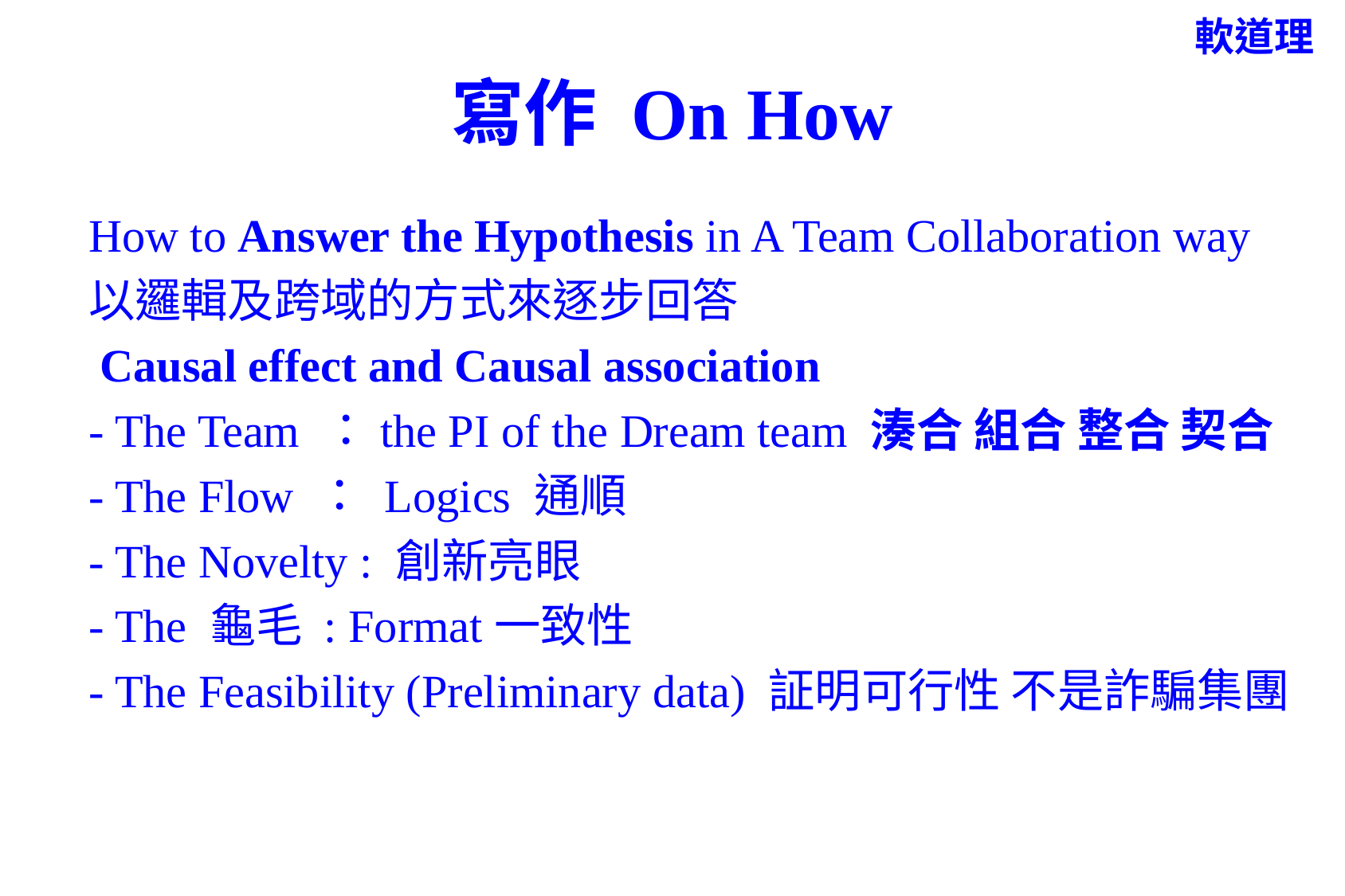

軟道理
# 寫作 On How
How to Answer the Hypothesis in A Team Collaboration way
以邏輯及跨域的方式來逐步回答
 Causal effect and Causal association
- The Team ：the PI of the Dream team 湊合 組合 整合 契合
- The Flow ： Logics 通順
- The Novelty : 創新亮眼
- The 龜毛 : Format一致性
- The Feasibility (Preliminary data) 証明可行性 不是詐騙集團